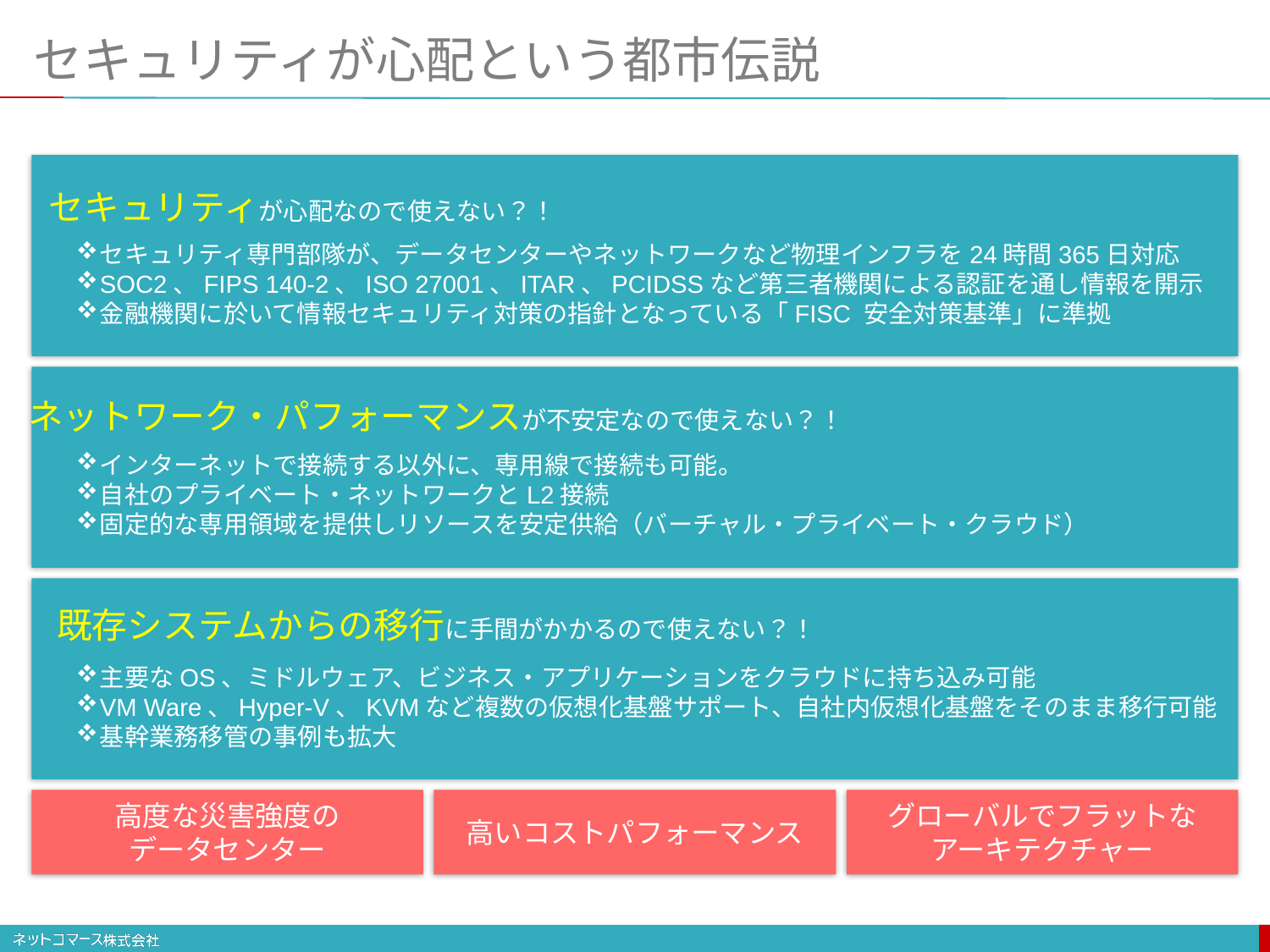

# セキュリティが心配という都市伝説

セキュリティが心配なので使えない？！
セキュリティ専門部隊が、データセンターやネットワークなど物理インフラを24時間365日対応
SOC2、FIPS 140-2、ISO 27001、ITAR、PCIDSSなど第三者機関による認証を通し情報を開示
金融機関に於いて情報セキュリティ対策の指針となっている「FISC 安全対策基準」に準拠

ネットワーク・パフォーマンスが不安定なので使えない？！
インターネットで接続する以外に、専用線で接続も可能。
自社のプライベート・ネットワークとL2接続
固定的な専用領域を提供しリソースを安定供給（バーチャル・プライベート・クラウド）

既存システムからの移行に手間がかかるので使えない？！
主要なOS、ミドルウェア、ビジネス・アプリケーションをクラウドに持ち込み可能
VM Ware、Hyper-V、KVMなど複数の仮想化基盤サポート、自社内仮想化基盤をそのまま移行可能
基幹業務移管の事例も拡大
高度な災害強度の
データセンター
高いコストパフォーマンス
グローバルでフラットな
アーキテクチャー